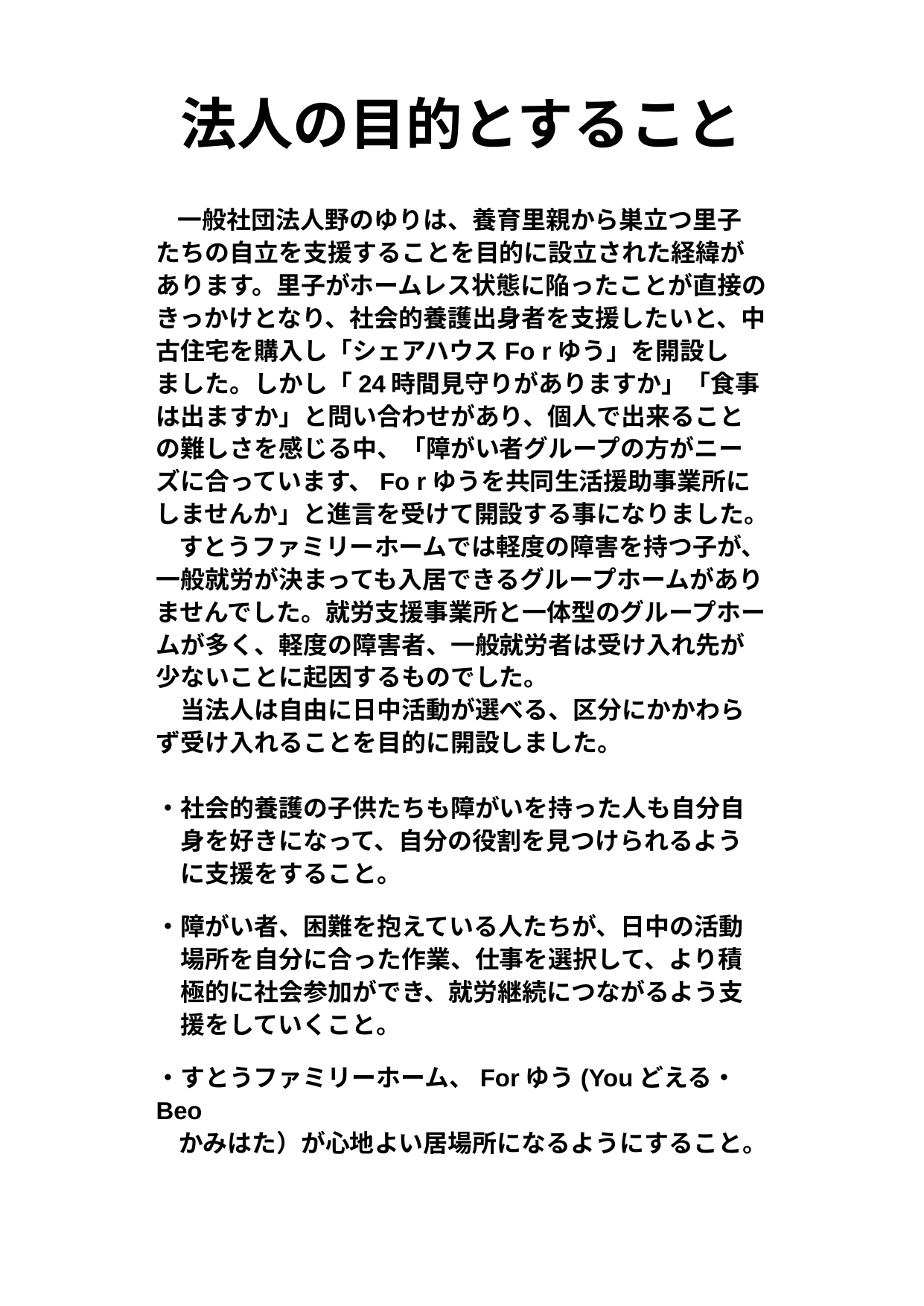

# 法人の目的とすること

　一般社団法人野のゆりは、養育里親から巣立つ里子
たちの自立を支援することを目的に設立された経緯があります。里子がホームレス状態に陥ったことが直接のきっかけとなり、社会的養護出身者を支援したいと、中古住宅を購入し「シェアハウスFo rゆう」を開設し
ました。しかし「24時間見守りがありますか」「食事は出ますか」と問い合わせがあり、個人で出来ることの難しさを感じる中、「障がい者グループの方がニーズに合っています、Fo rゆうを共同生活援助事業所に
しませんか」と進言を受けて開設する事になりました。
   すとうファミリーホームでは軽度の障害を持つ子が、一般就労が決まっても入居できるグループホームがありませんでした。就労支援事業所と一体型のグループホームが多く、軽度の障害者、一般就労者は受け入れ先が少ないことに起因するものでした。
　当法人は自由に日中活動が選べる、区分にかかわらず受け入れることを目的に開設しました。

・社会的養護の子供たちも障がいを持った人も自分自
　身を好きになって、自分の役割を見つけられるよう
　に支援をすること。

・障がい者、困難を抱えている人たちが、日中の活動
　場所を自分に合った作業、仕事を選択して、より積
　極的に社会参加ができ、就労継続につながるよう支
　援をしていくこと。

・すとうファミリーホーム、Forゆう(Youどえる・Beo
   かみはた）が心地よい居場所になるようにすること。